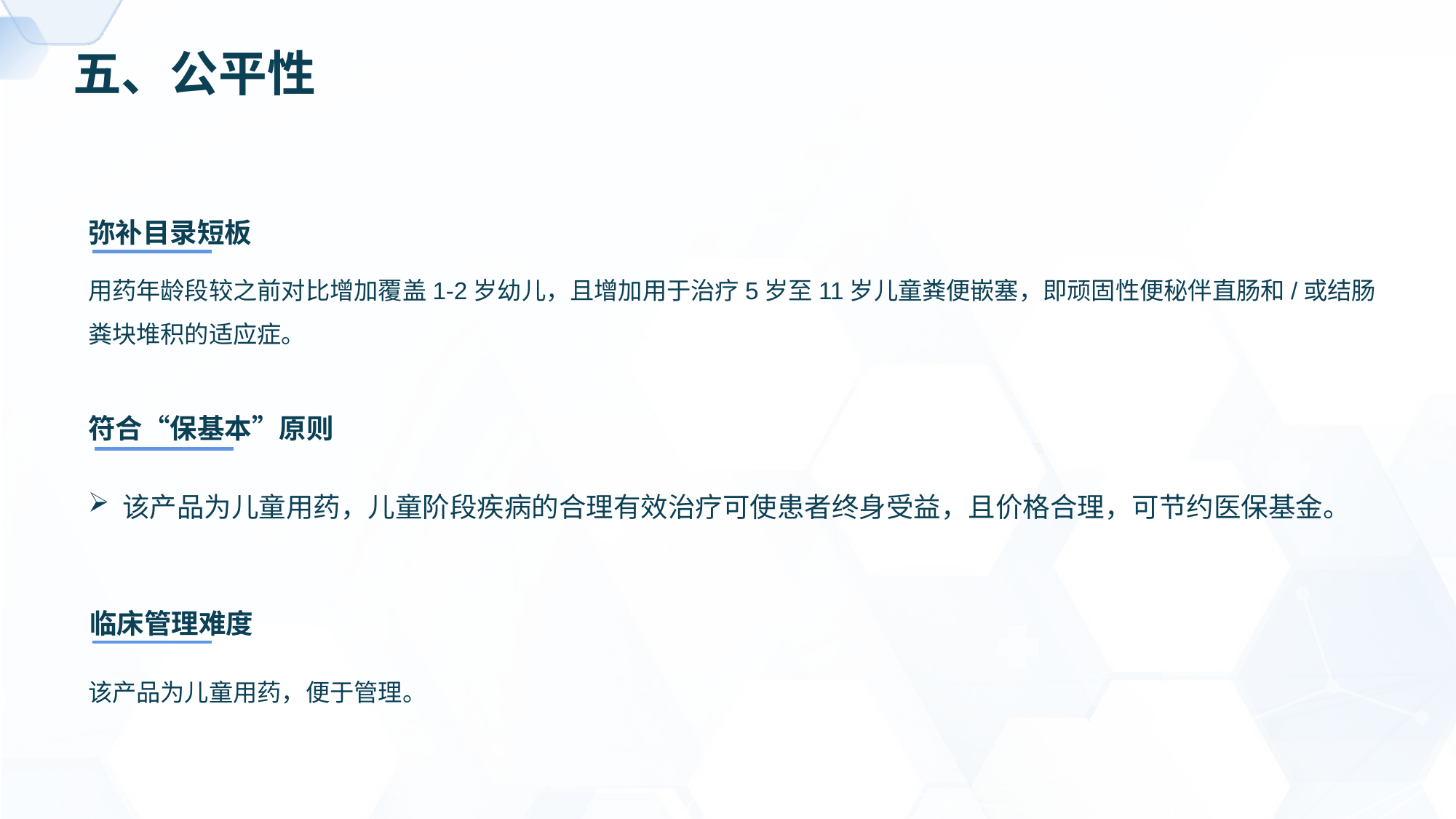

五、公平性
弥补目录短板
用药年龄段较之前对比增加覆盖1-2岁幼儿，且增加用于治疗5岁至11岁儿童粪便嵌塞，即顽固性便秘伴直肠和/或结肠粪块堆积的适应症。
符合“保基本”原则
该产品为儿童用药，儿童阶段疾病的合理有效治疗可使患者终身受益，且价格合理，可节约医保基金。
临床管理难度
该产品为儿童用药，便于管理。